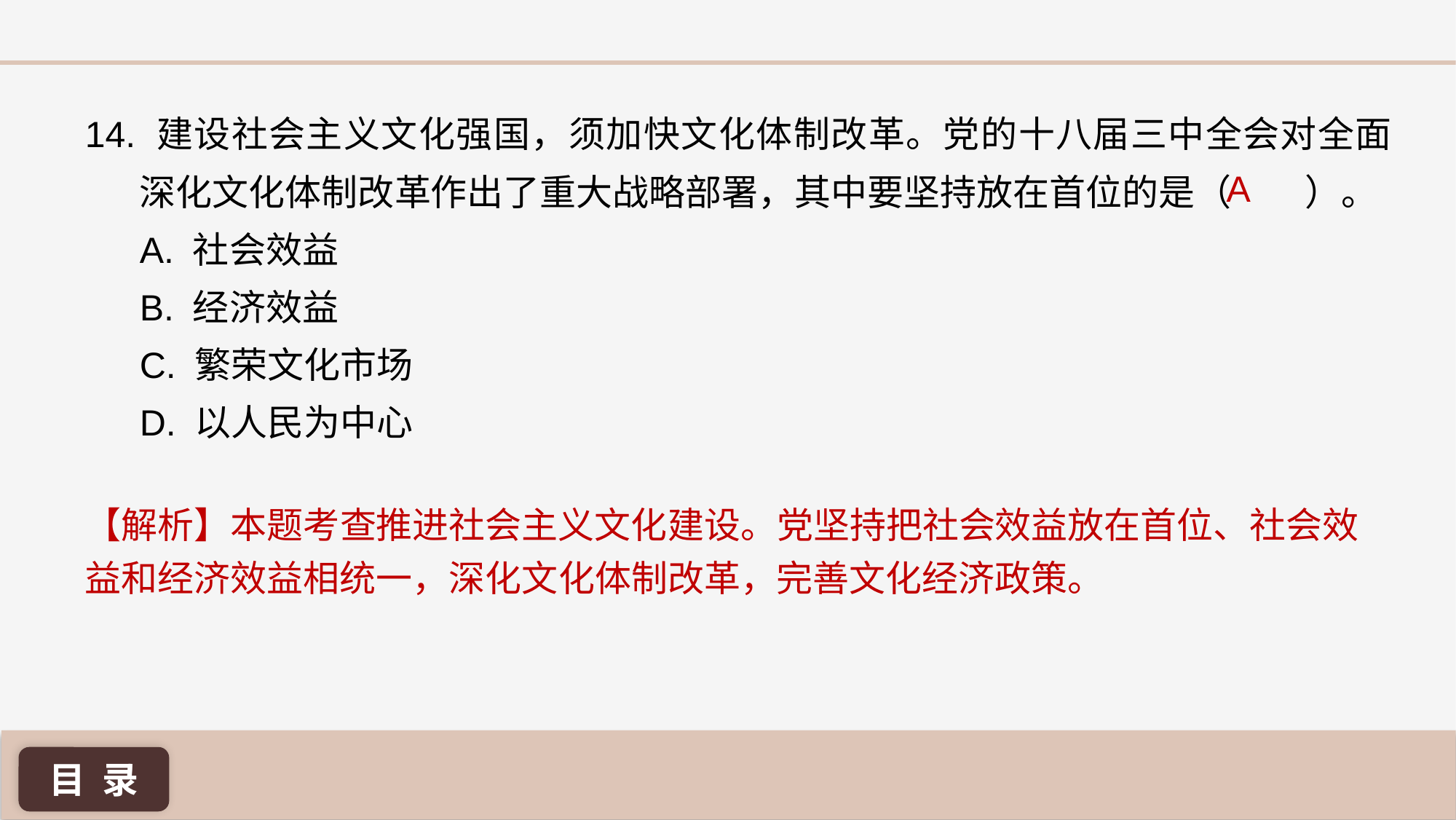

14. 建设社会主义文化强国，须加快文化体制改革。党的十八届三中全会对全面深化文化体制改革作出了重大战略部署，其中要坚持放在首位的是（         ）。
A. 社会效益
B. 经济效益
C. 繁荣文化市场
D. 以人民为中心
A
【解析】本题考查推进社会主义文化建设。党坚持把社会效益放在首位、社会效益和经济效益相统一，深化文化体制改革，完善文化经济政策。